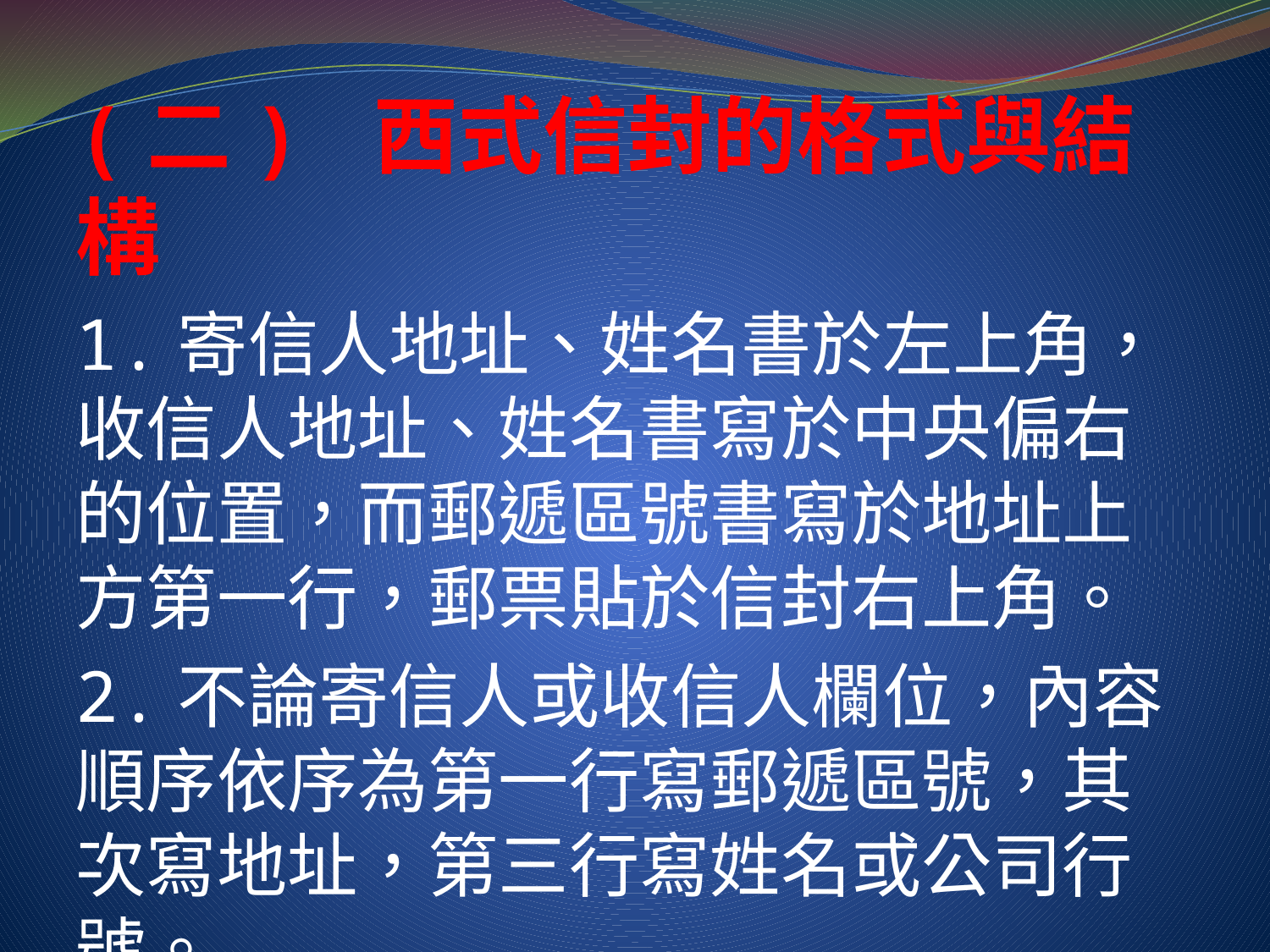

(二) 西式信封的格式與結構
1.寄信人地址、姓名書於左上角，收信人地址、姓名書寫於中央偏右的位置，而郵遞區號書寫於地址上方第一行，郵票貼於信封右上角。
2.不論寄信人或收信人欄位，內容順序依序為第一行寫郵遞區號，其次寫地址，第三行寫姓名或公司行號。